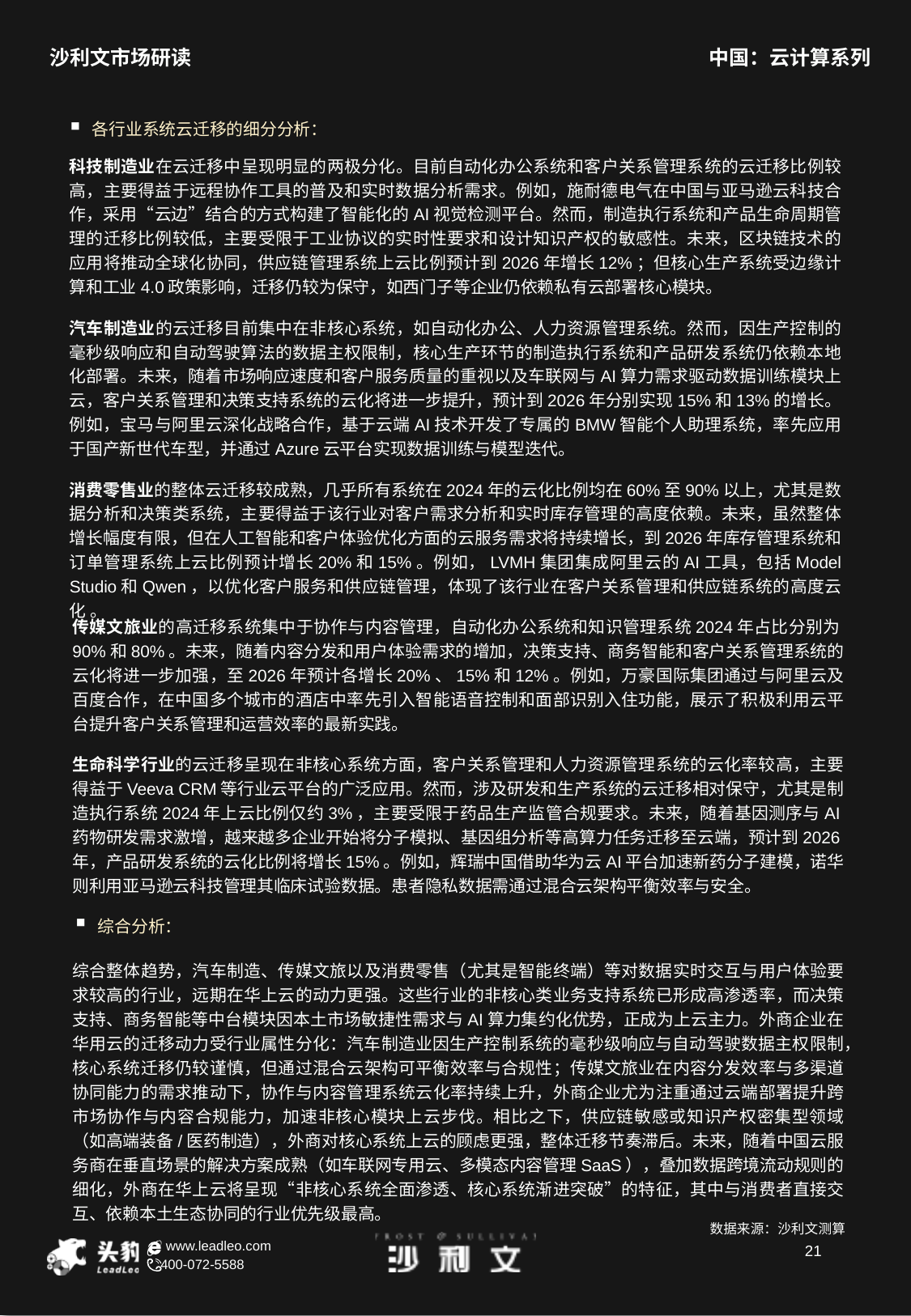

各行业系统云迁移的细分分析：
科技制造业在云迁移中呈现明显的两极分化。目前自动化办公系统和客户关系管理系统的云迁移比例较高，主要得益于远程协作工具的普及和实时数据分析需求。例如，施耐德电气在中国与亚马逊云科技合作，采用“云边”结合的方式构建了智能化的AI视觉检测平台。然而，制造执行系统和产品生命周期管理的迁移比例较低，主要受限于工业协议的实时性要求和设计知识产权的敏感性。未来，区块链技术的应用将推动全球化协同，供应链管理系统上云比例预计到2026年增长12%；但核心生产系统受边缘计算和工业4.0政策影响，迁移仍较为保守，如西门子等企业仍依赖私有云部署核心模块。
汽车制造业的云迁移目前集中在非核心系统，如自动化办公、人力资源管理系统。然而，因生产控制的毫秒级响应和自动驾驶算法的数据主权限制，核心生产环节的制造执行系统和产品研发系统仍依赖本地化部署。未来，随着市场响应速度和客户服务质量的重视以及车联网与AI算力需求驱动数据训练模块上云，客户关系管理和决策支持系统的云化将进一步提升，预计到2026年分别实现15%和13%的增长。例如，宝马与阿里云深化战略合作，基于云端AI技术开发了专属的BMW智能个人助理系统，率先应用于国产新世代车型，并通过Azure云平台实现数据训练与模型迭代。
消费零售业的整体云迁移较成熟，几乎所有系统在2024年的云化比例均在60%至90%以上，尤其是数据分析和决策类系统，主要得益于该行业对客户需求分析和实时库存管理的高度依赖。未来，虽然整体增长幅度有限，但在人工智能和客户体验优化方面的云服务需求将持续增长，到2026年库存管理系统和订单管理系统上云比例预计增长20%和15%。例如，LVMH集团集成阿里云的AI工具，包括Model Studio和Qwen，以优化客户服务和供应链管理，体现了该行业在客户关系管理和供应链系统的高度云化 。
传媒文旅业的高迁移系统集中于协作与内容管理，自动化办公系统和知识管理系统2024年占比分别为90%和80%。未来，随着内容分发和用户体验需求的增加，决策支持、商务智能和客户关系管理系统的云化将进一步加强，至2026年预计各增长20%、15%和12%。例如，万豪国际集团通过与阿里云及百度合作，在中国多个城市的酒店中率先引入智能语音控制和面部识别入住功能，展示了积极利用云平台提升客户关系管理和运营效率的最新实践。
生命科学行业的云迁移呈现在非核心系统方面，客户关系管理和人力资源管理系统的云化率较高，主要得益于Veeva CRM等行业云平台的广泛应用。然而，涉及研发和生产系统的云迁移相对保守，尤其是制造执行系统2024年上云比例仅约3%，主要受限于药品生产监管合规要求。未来，随着基因测序与AI药物研发需求激增，越来越多企业开始将分子模拟、基因组分析等高算力任务迁移至云端，预计到2026年，产品研发系统的云化比例将增长15%。例如，辉瑞中国借助华为云AI平台加速新药分子建模，诺华则利用亚马逊云科技管理其临床试验数据。患者隐私数据需通过混合云架构平衡效率与安全。
综合分析：
综合整体趋势，汽车制造、传媒文旅以及消费零售（尤其是智能终端）等对数据实时交互与用户体验要求较高的行业，远期在华上云的动力更强。这些行业的非核心类业务支持系统已形成高渗透率，而决策支持、商务智能等中台模块因本土市场敏捷性需求与AI算力集约化优势，正成为上云主力。外商企业在华用云的迁移动力受行业属性分化：汽车制造业因生产控制系统的毫秒级响应与自动驾驶数据主权限制，核心系统迁移仍较谨慎，但通过混合云架构可平衡效率与合规性；传媒文旅业在内容分发效率与多渠道协同能力的需求推动下，协作与内容管理系统云化率持续上升，外商企业尤为注重通过云端部署提升跨市场协作与内容合规能力，加速非核心模块上云步伐。相比之下，供应链敏感或知识产权密集型领域（如高端装备/医药制造），外商对核心系统上云的顾虑更强，整体迁移节奏滞后。未来，随着中国云服务商在垂直场景的解决方案成熟（如车联网专用云、多模态内容管理SaaS），叠加数据跨境流动规则的细化，外商在华上云将呈现“非核心系统全面渗透、核心系统渐进突破”的特征，其中与消费者直接交互、依赖本土生态协同的行业优先级最高。
21
数据来源：沙利文测算